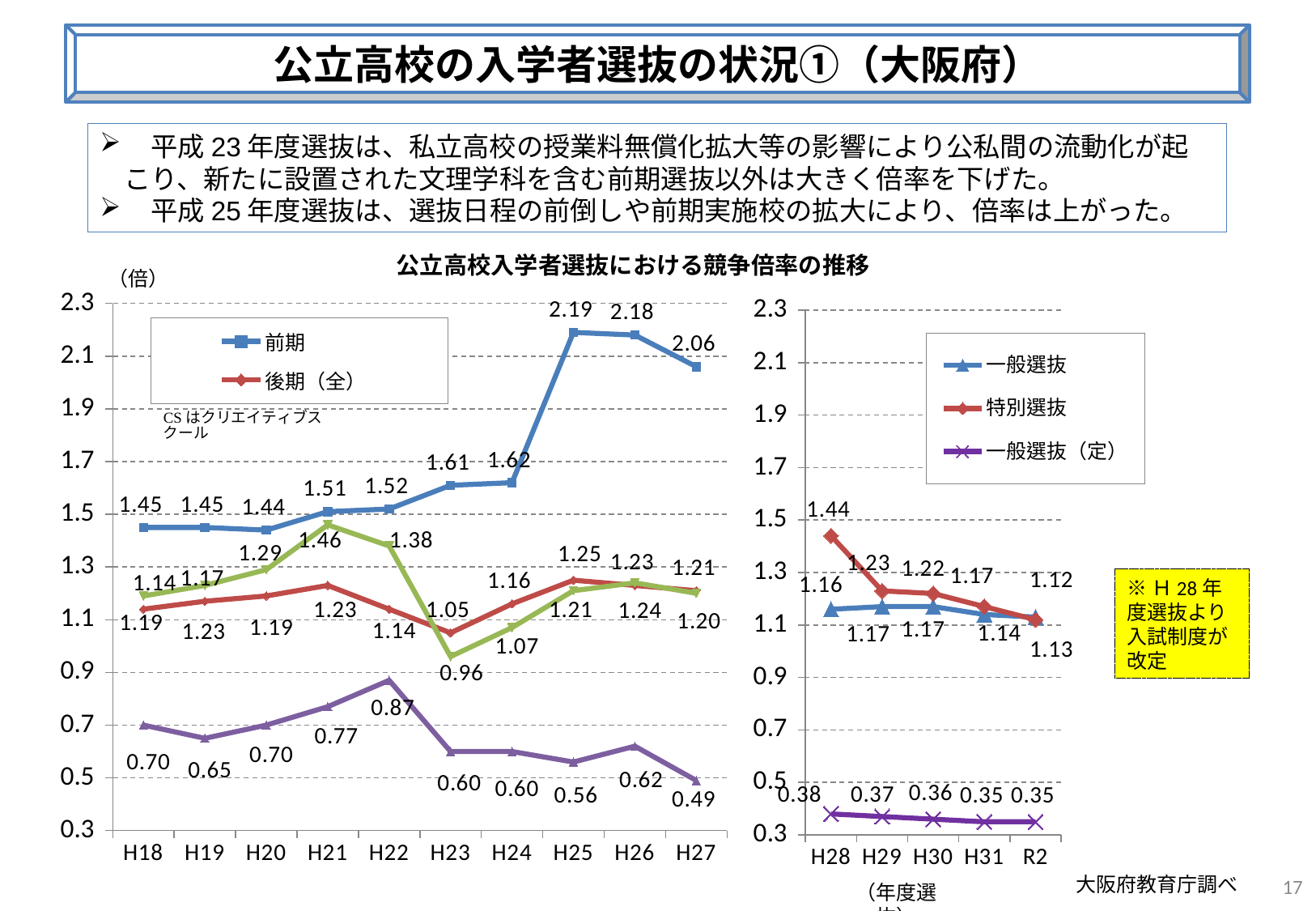

公立高校の入学者選抜の状況①（大阪府）
　平成23年度選抜は、私立高校の授業料無償化拡大等の影響により公私間の流動化が起こり、新たに設置された文理学科を含む前期選抜以外は大きく倍率を下げた。
　平成25年度選抜は、選抜日程の前倒しや前期実施校の拡大により、倍率は上がった。
公立高校入学者選抜における競争倍率の推移
（倍）

### Chart

| Category | 前期 | 後期（全） | 後期（CS） | 後期（定） |
|---|---|---|---|---|
| H18 | 1.45 | 1.1399999999999975 | 1.1900000000000022 | 0.7000000000000006 |
| H19 | 1.45 | 1.1700000000000021 | 1.23 | 0.6500000000000014 |
| H20 | 1.44 | 1.1900000000000022 | 1.29 | 0.7000000000000006 |
| H21 | 1.51 | 1.23 | 1.46 | 0.7700000000000012 |
| H22 | 1.52 | 1.1399999999999975 | 1.3800000000000001 | 0.8700000000000011 |
| H23 | 1.61 | 1.05 | 0.9600000000000006 | 0.6000000000000006 |
| H24 | 1.62 | 1.1599999999999975 | 1.07 | 0.6000000000000006 |
| H25 | 2.19 | 1.25 | 1.21 | 0.56 |
| H26 | 2.18 | 1.23 | 1.24 | 0.6200000000000011 |
| H27 | 2.06 | 1.21 | 1.2 | 0.4900000000000003 |

### Chart

| Category | 一般選抜 | 特別選抜 | 一般選抜（定） |
|---|---|---|---|
| H28 | 1.16 | 1.44 | 0.38 |
| H29 | 1.17 | 1.23 | 0.37 |
| H30 | 1.17 | 1.22 | 0.36 |
| H31 | 1.14 | 1.17 | 0.35 |
| R2 | 1.13 | 1.12 | 0.35 |
※Ｈ28年度選抜より
入試制度が改定
17
大阪府教育庁調べ
（年度選抜）